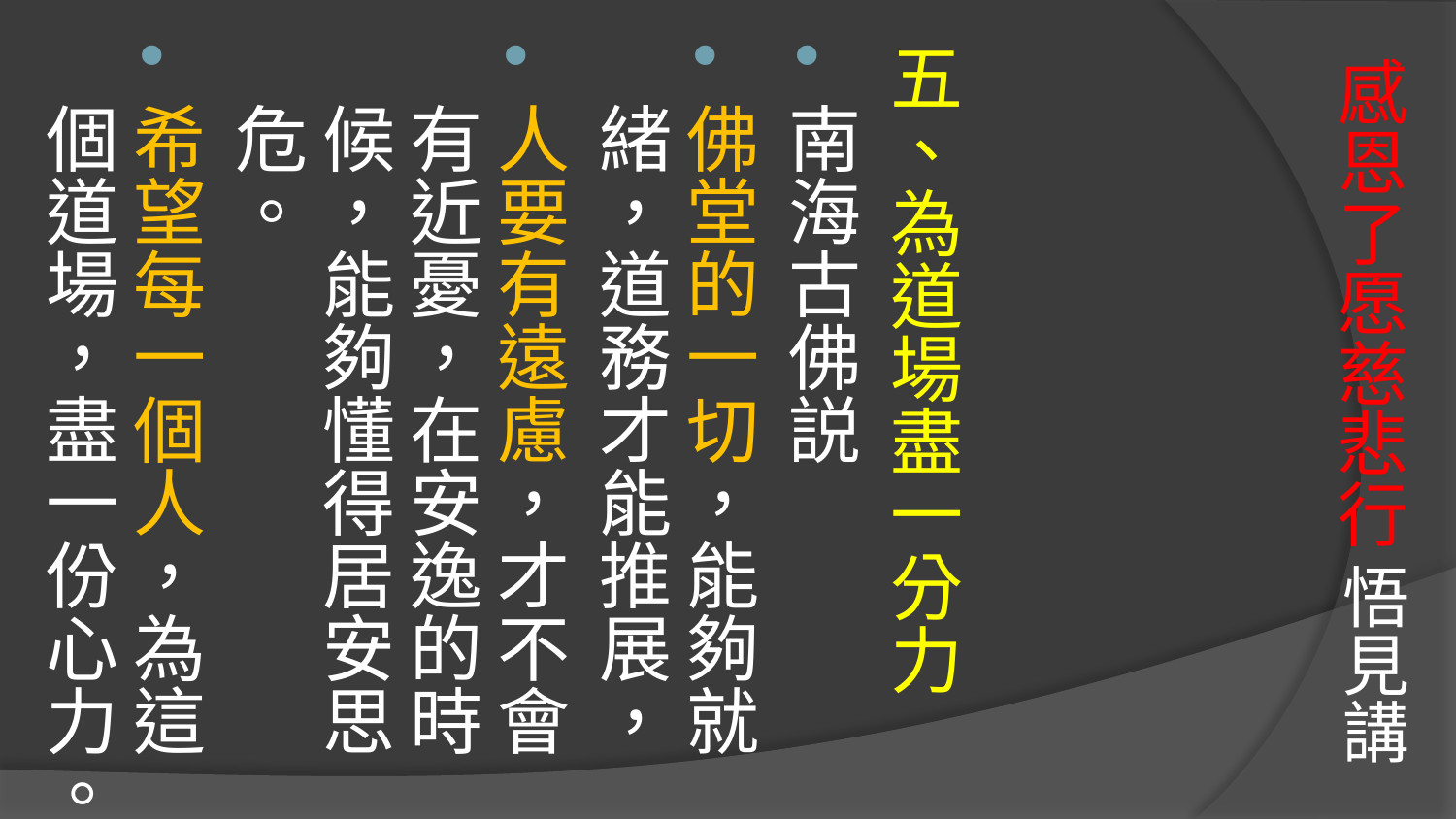

五、為道場盡一分力
南海古佛説
佛堂的一切，能夠就緒，道務才能推展，
人要有遠慮，才不會有近憂，在安逸的時候，能夠懂得居安思危。
希望每一個人，為這個道場，盡一份心力。
# 感恩了愿慈悲行 悟見講